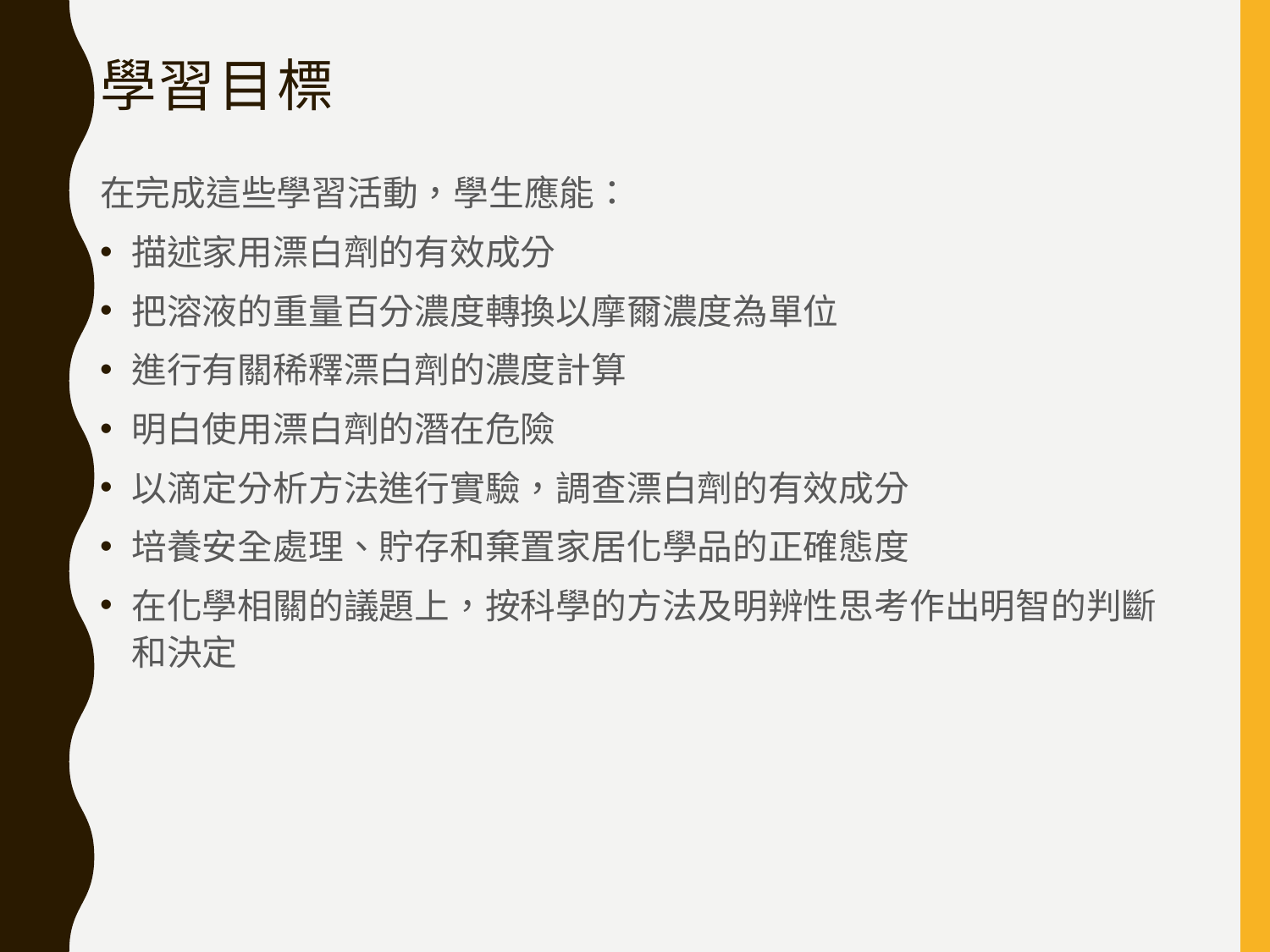

# 學習目標
在完成這些學習活動，學生應能：
描述家用漂白劑的有效成分
把溶液的重量百分濃度轉換以摩爾濃度為單位
進行有關稀釋漂白劑的濃度計算
明白使用漂白劑的潛在危險
以滴定分析方法進行實驗，調查漂白劑的有效成分
培養安全處理、貯存和棄置家居化學品的正確態度
在化學相關的議題上，按科學的方法及明辨性思考作出明智的判斷和決定